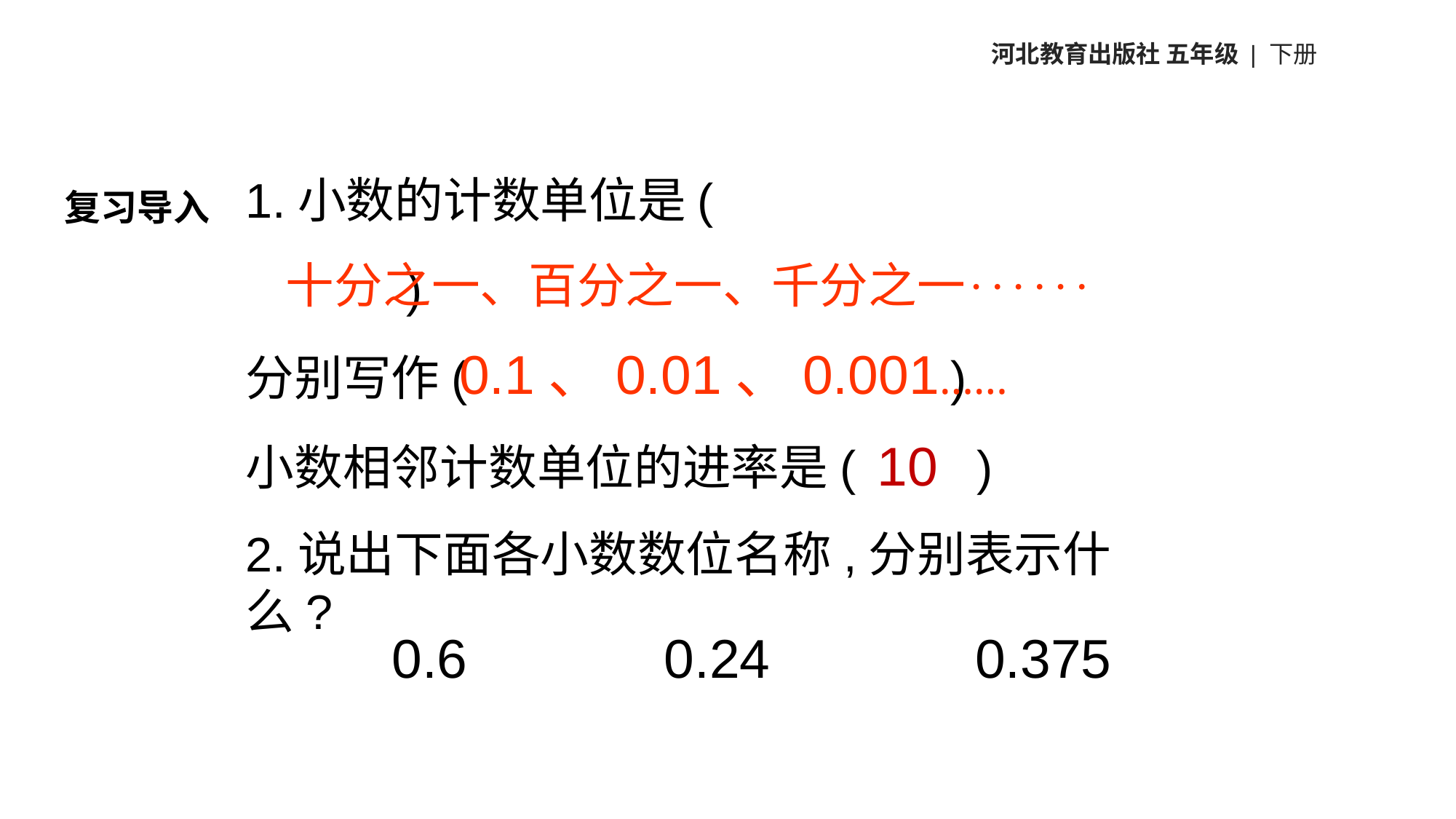

河北教育出版社 五年级 | 下册
1.小数的计数单位是(                                                                 )
分别写作(                                    )
小数相邻计数单位的进率是(         )
复习导入
十分之一、百分之一、千分之一‥‥‥
0.1、0.01、0.001‥‥‥
10
2.说出下面各小数数位名称,分别表示什么?
0.6
0.24
0.375